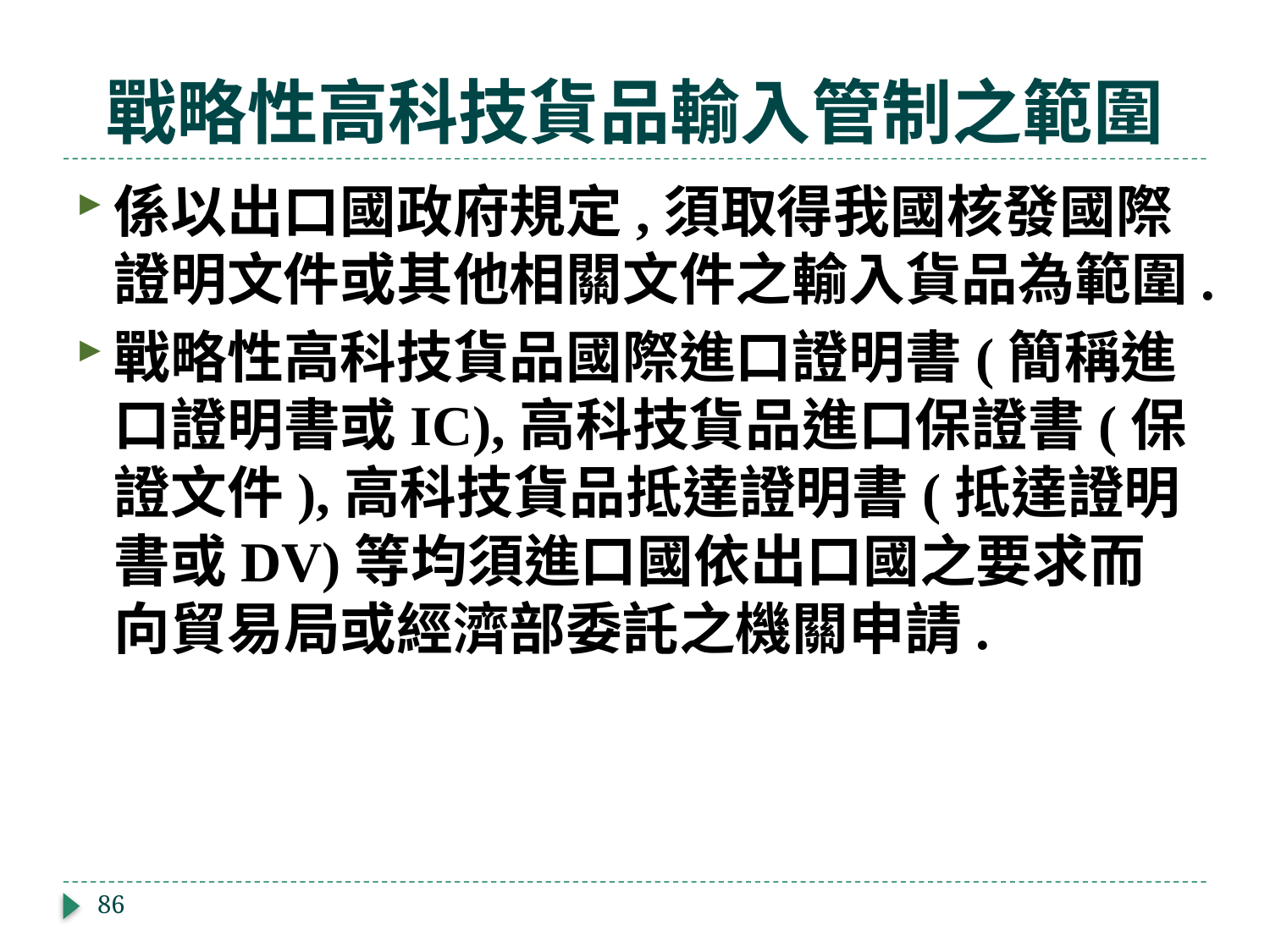

# 戰略性高科技貨品輸入管制之範圍
係以出口國政府規定,須取得我國核發國際證明文件或其他相關文件之輸入貨品為範圍.
戰略性高科技貨品國際進口證明書(簡稱進口證明書或IC),高科技貨品進口保證書(保證文件),高科技貨品抵達證明書(抵達證明書或DV)等均須進口國依出口國之要求而向貿易局或經濟部委託之機關申請.
86